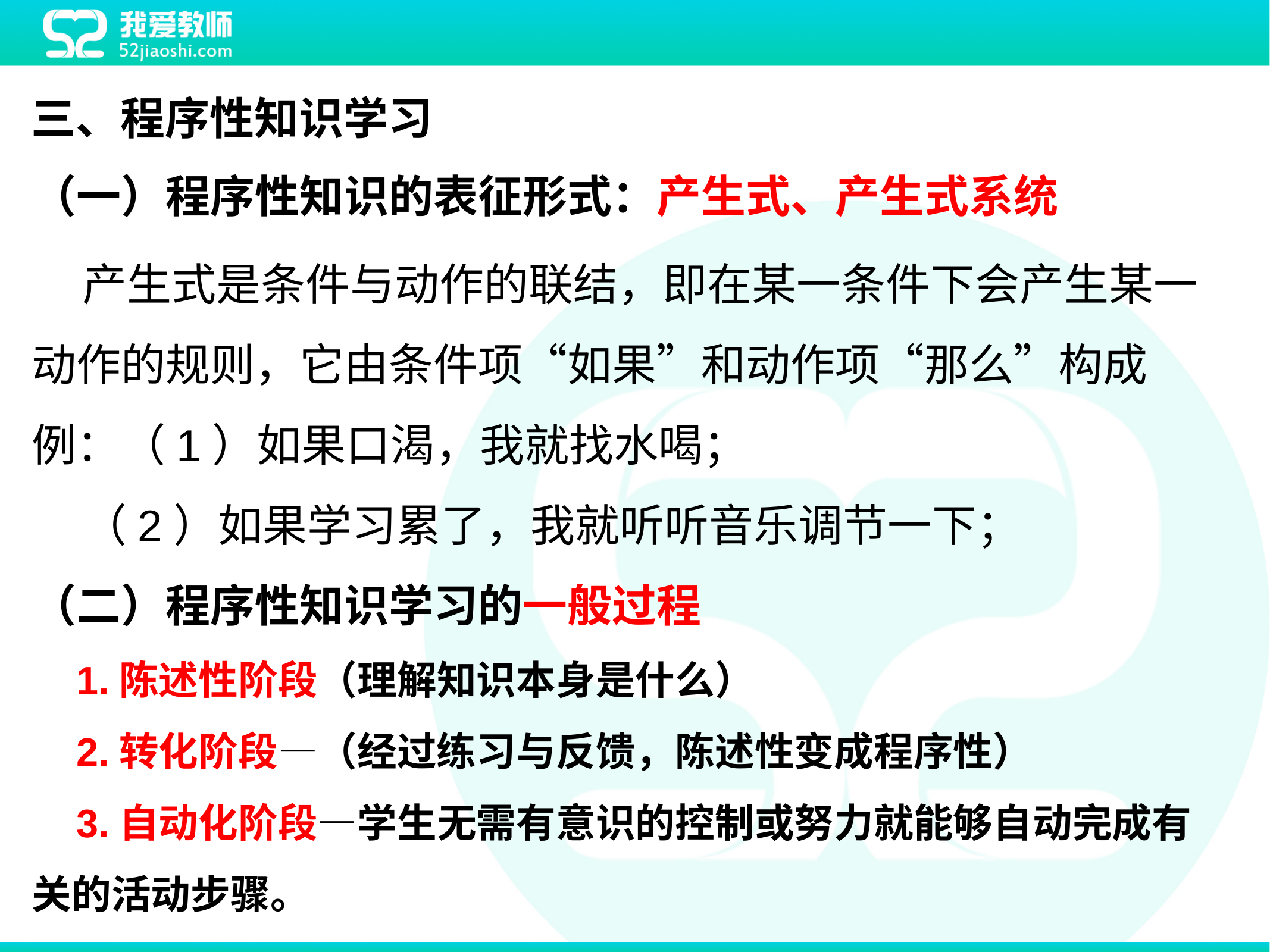

三、程序性知识学习
（一）程序性知识的表征形式：产生式、产生式系统
    产生式是条件与动作的联结，即在某一条件下会产生某一动作的规则，它由条件项“如果”和动作项“那么”构成
例：（1）如果口渴，我就找水喝；
    （2）如果学习累了，我就听听音乐调节一下；
（二）程序性知识学习的一般过程
1.陈述性阶段（理解知识本身是什么）
2.转化阶段—（经过练习与反馈，陈述性变成程序性）
3.自动化阶段—学生无需有意识的控制或努力就能够自动完成有关的活动步骤。